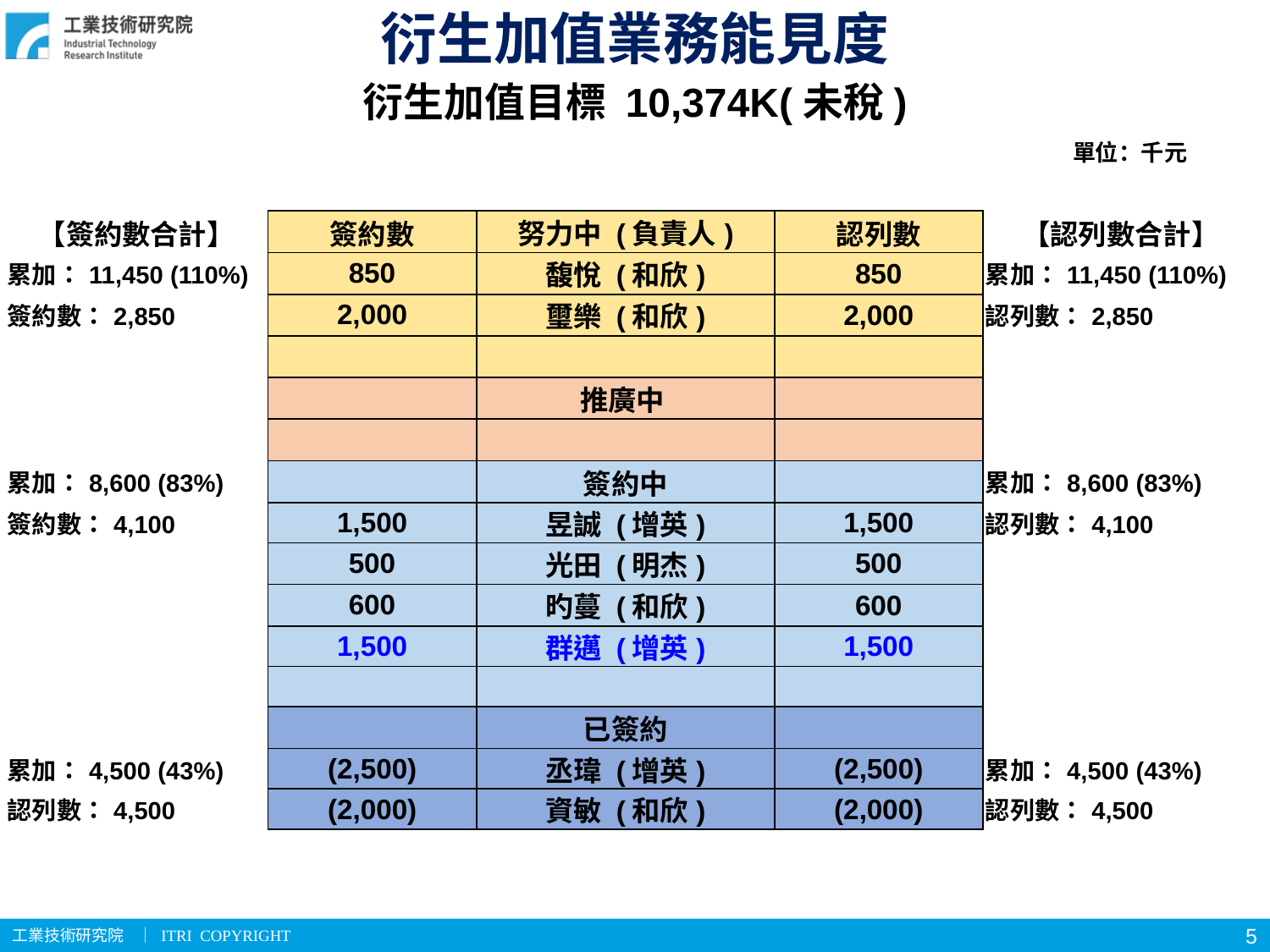

衍生加值業務能見度
衍生加值目標 10,374K(未稅)
單位：千元
| 【簽約數合計】 | 簽約數 | 努力中 (負責人) | 認列數 | 【認列數合計】 |
| --- | --- | --- | --- | --- |
| 累加：11,450 (110%) | 850 | 馥悅 (和欣) | 850 | 累加：11,450 (110%) |
| 簽約數：2,850 | 2,000 | 璽樂 (和欣) | 2,000 | 認列數：2,850 |
|  |  |  |  |  |
|  |  | 推廣中 |  |  |
|  |  |  |  |  |
| 累加：8,600 (83%) |  | 簽約中 |  | 累加：8,600 (83%) |
| 簽約數：4,100 | 1,500 | 昱誠 (增英) | 1,500 | 認列數：4,100 |
|  | 500 | 光田 (明杰) | 500 |  |
|  | 600 | 旳蔓 (和欣) | 600 |  |
|  | 1,500 | 群邁 (增英) | 1,500 |  |
|  |  |  |  |  |
|  |  | 已簽約 |  |  |
| 累加：4,500 (43%) | (2,500) | 丞瑋 (增英) | (2,500) | 累加：4,500 (43%) |
| 認列數：4,500 | (2,000) | 資敏 (和欣) | (2,000) | 認列數：4,500 |